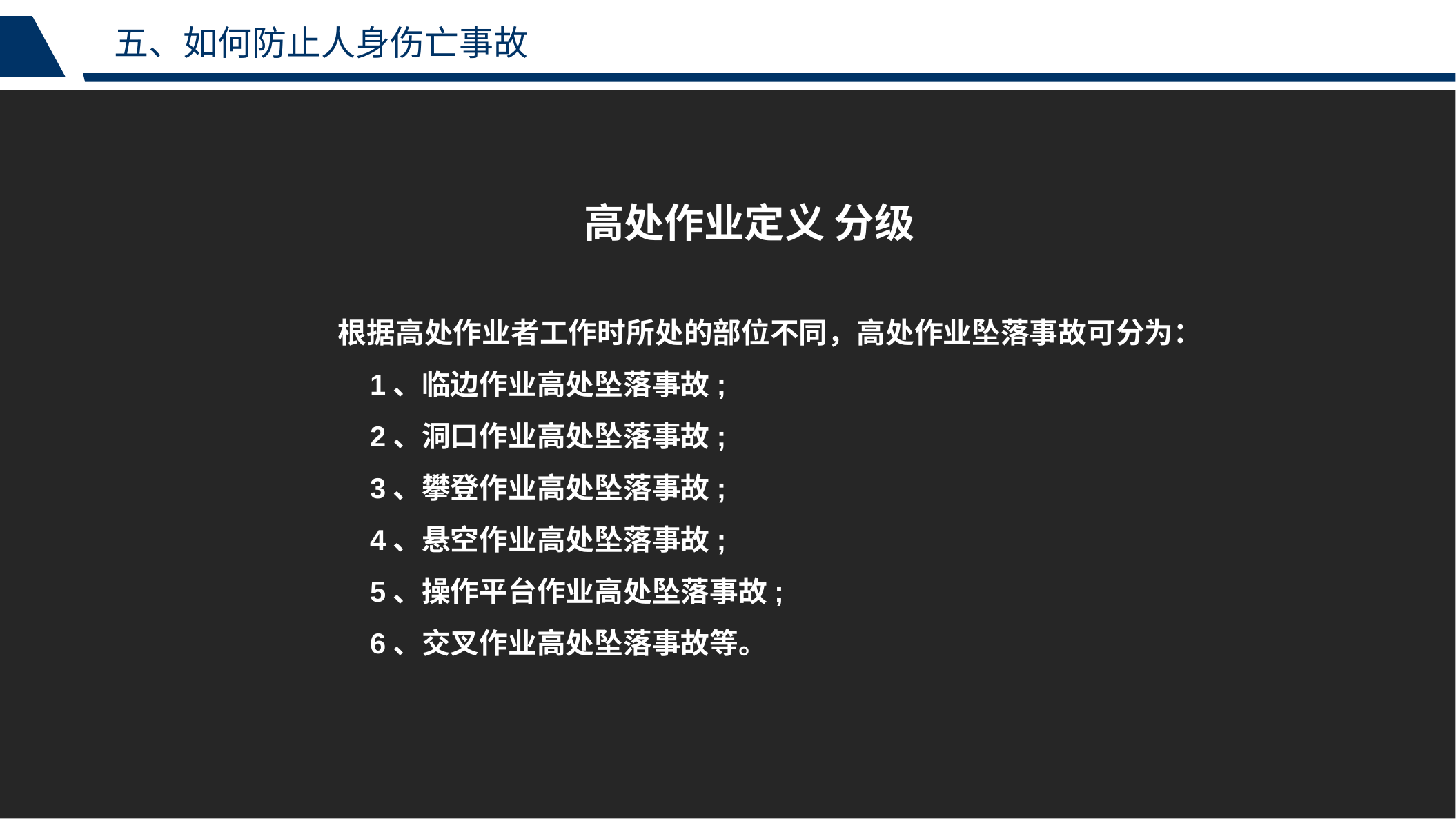

五、如何防止人身伤亡事故

高处作业定义 分级
根据高处作业者工作时所处的部位不同，高处作业坠落事故可分为：
    1、临边作业高处坠落事故;
    2、洞口作业高处坠落事故;
    3、攀登作业高处坠落事故;
    4、悬空作业高处坠落事故;
    5、操作平台作业高处坠落事故;
    6、交叉作业高处坠落事故等。